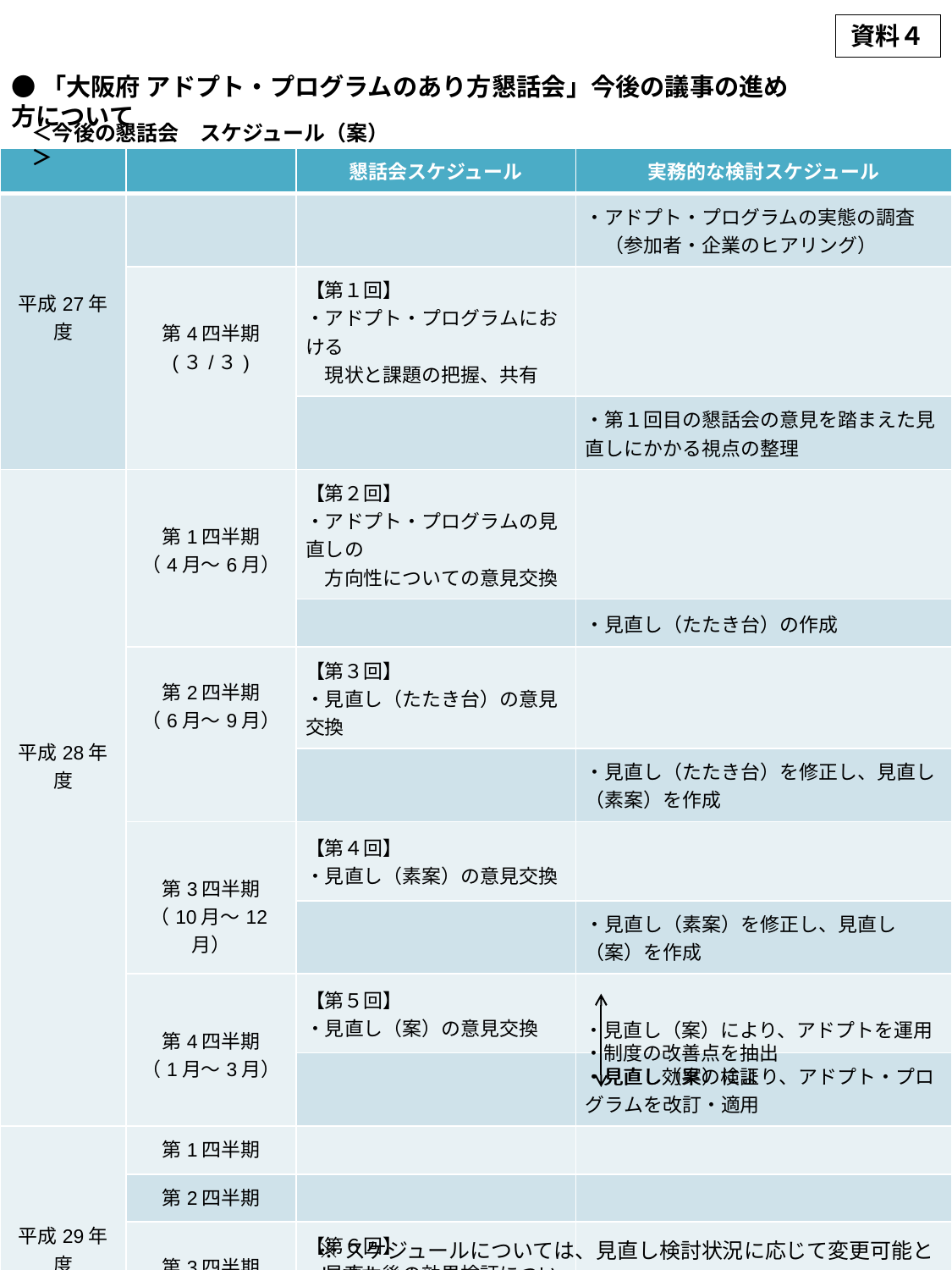

資料４
●「大阪府 アドプト・プログラムのあり方懇話会」今後の議事の進め方について
＜今後の懇話会　スケジュール（案）＞
|  |  | 懇話会スケジュール | 実務的な検討スケジュール |
| --- | --- | --- | --- |
| 平成27年度 |  |  | ・アドプト・プログラムの実態の調査 　（参加者・企業のヒアリング） |
|  | 第4四半期 (３/３) | 【第１回】 ・アドプト・プログラムにおける　　 　現状と課題の把握、共有 |  |
|  |  |  | ・第１回目の懇話会の意見を踏まえた見直しにかかる視点の整理 |
| 平成28年度 | 第1四半期 （4月～6月） | 【第２回】 ・アドプト・プログラムの見直しの 　方向性についての意見交換 |  |
|  |  |  | ・見直し（たたき台）の作成 |
|  | 第2四半期 （6月～9月） | 【第３回】 ・見直し（たたき台）の意見交換 |  |
|  |  |  | ・見直し（たたき台）を修正し、見直し（素案）を作成 |
|  | 第3四半期 （10月～12月） | 【第４回】 ・見直し（素案）の意見交換 |  |
|  |  |  | ・見直し（素案）を修正し、見直し（案）を作成 |
|  | 第4四半期 （1月～3月） | 【第５回】 ・見直し（案）の意見交換 |  |
|  |  |  | ・見直し（案）により、アドプト・プログラムを改訂・適用 |
| 平成29年度 | 第1四半期 |  |  |
|  | 第2四半期 |  |  |
|  | 第3四半期 | 【第６回】 ・見直し後の効果検証についての意見交換 |  |
|  | 第4四半期 |  | ・アドプト・プログラムの改訂・適用 |
・見直し（案）により、アドプトを運用
・制度の改善点を抽出
・見直し効果の検証
※スケジュールについては、見直し検討状況に応じて変更可能とします。